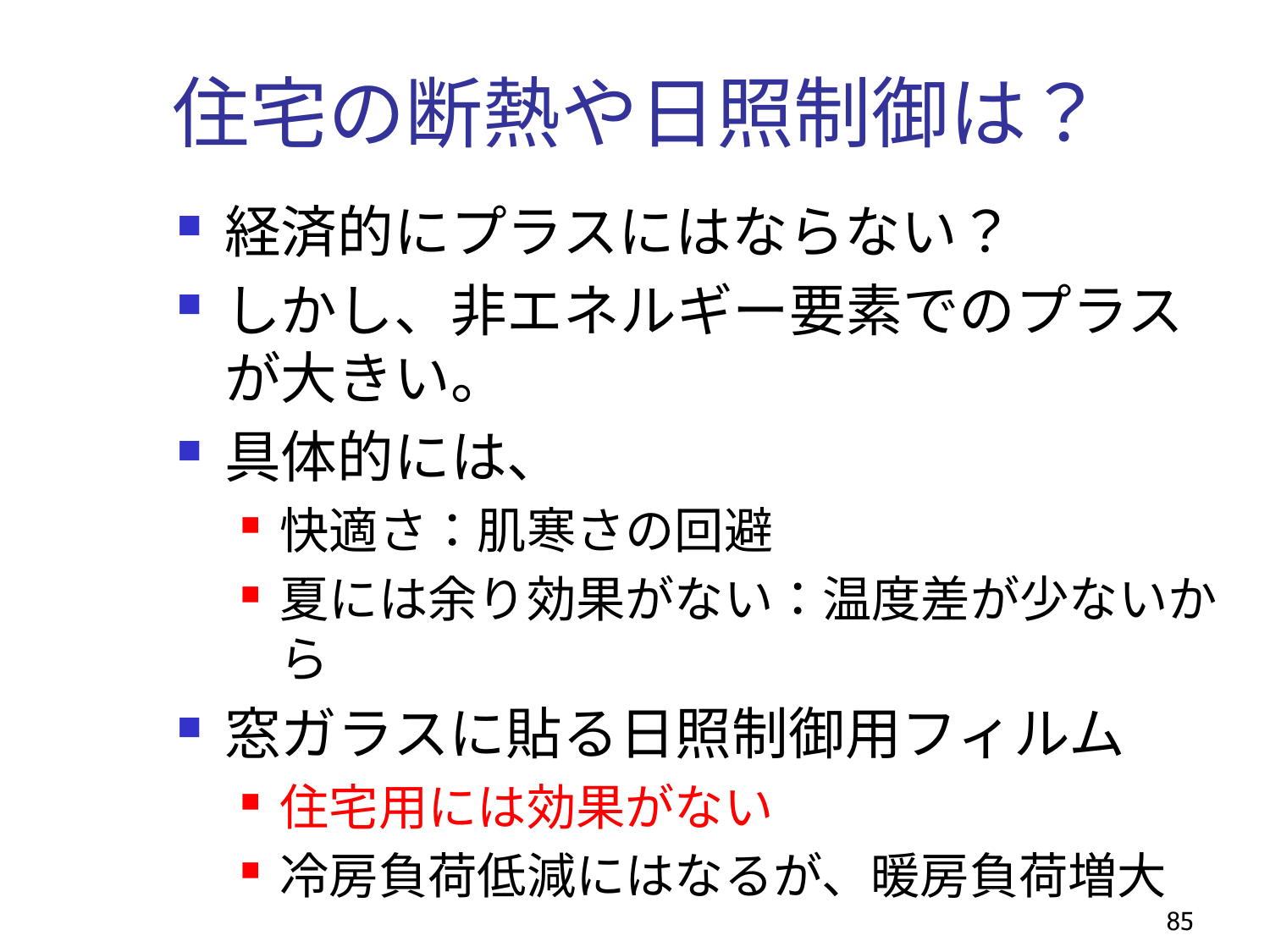

# 住宅の断熱や日照制御は？
経済的にプラスにはならない？
しかし、非エネルギー要素でのプラスが大きい。
具体的には、
快適さ：肌寒さの回避
夏には余り効果がない：温度差が少ないから
窓ガラスに貼る日照制御用フィルム
住宅用には効果がない
冷房負荷低減にはなるが、暖房負荷増大

85